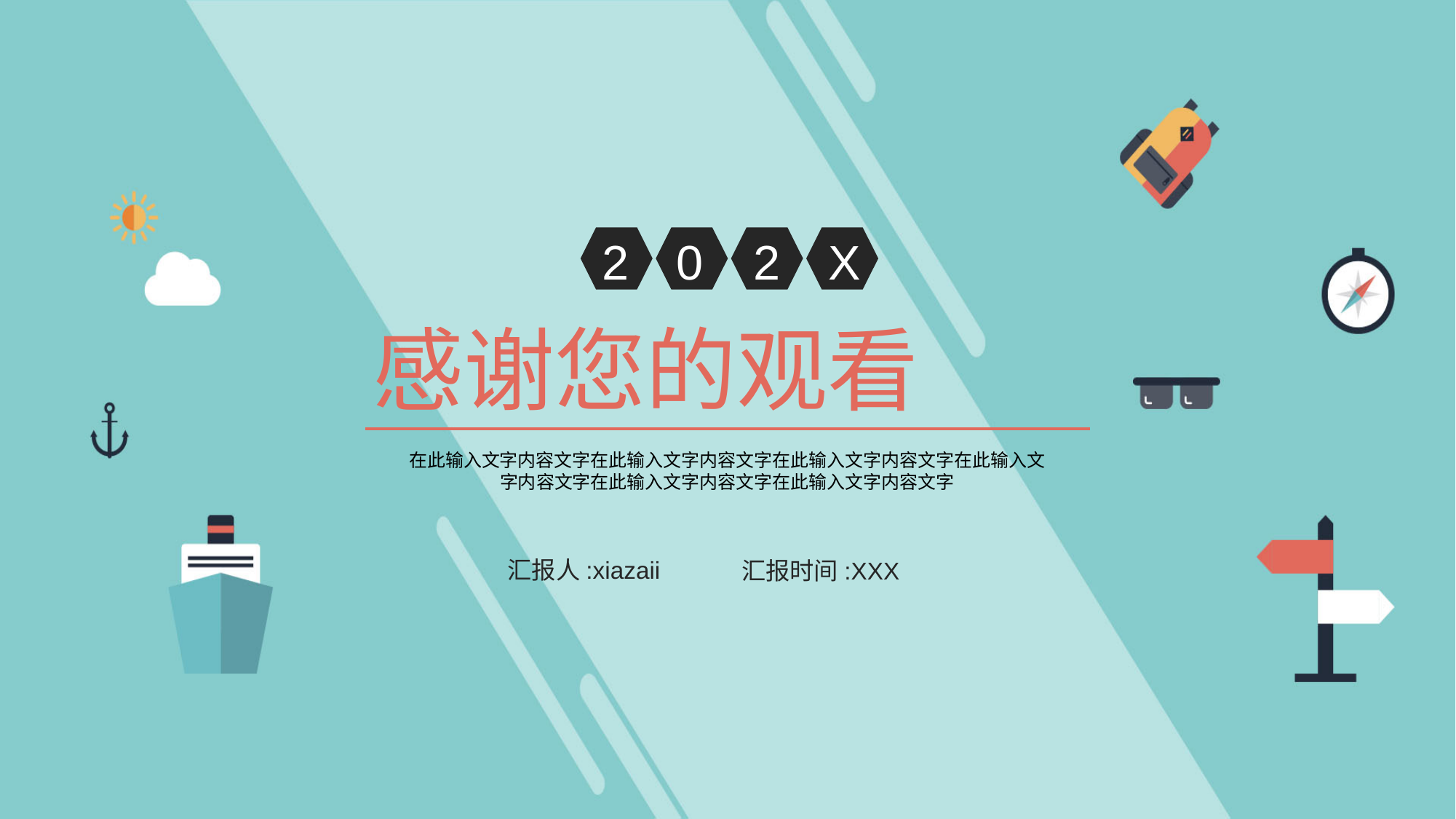

2

0

2

X

感谢您的观看
在此输入文字内容文字在此输入文字内容文字在此输入文字内容文字在此输入文字内容文字在此输入文字内容文字在此输入文字内容文字
汇报人:xiazaii
汇报时间:XXX